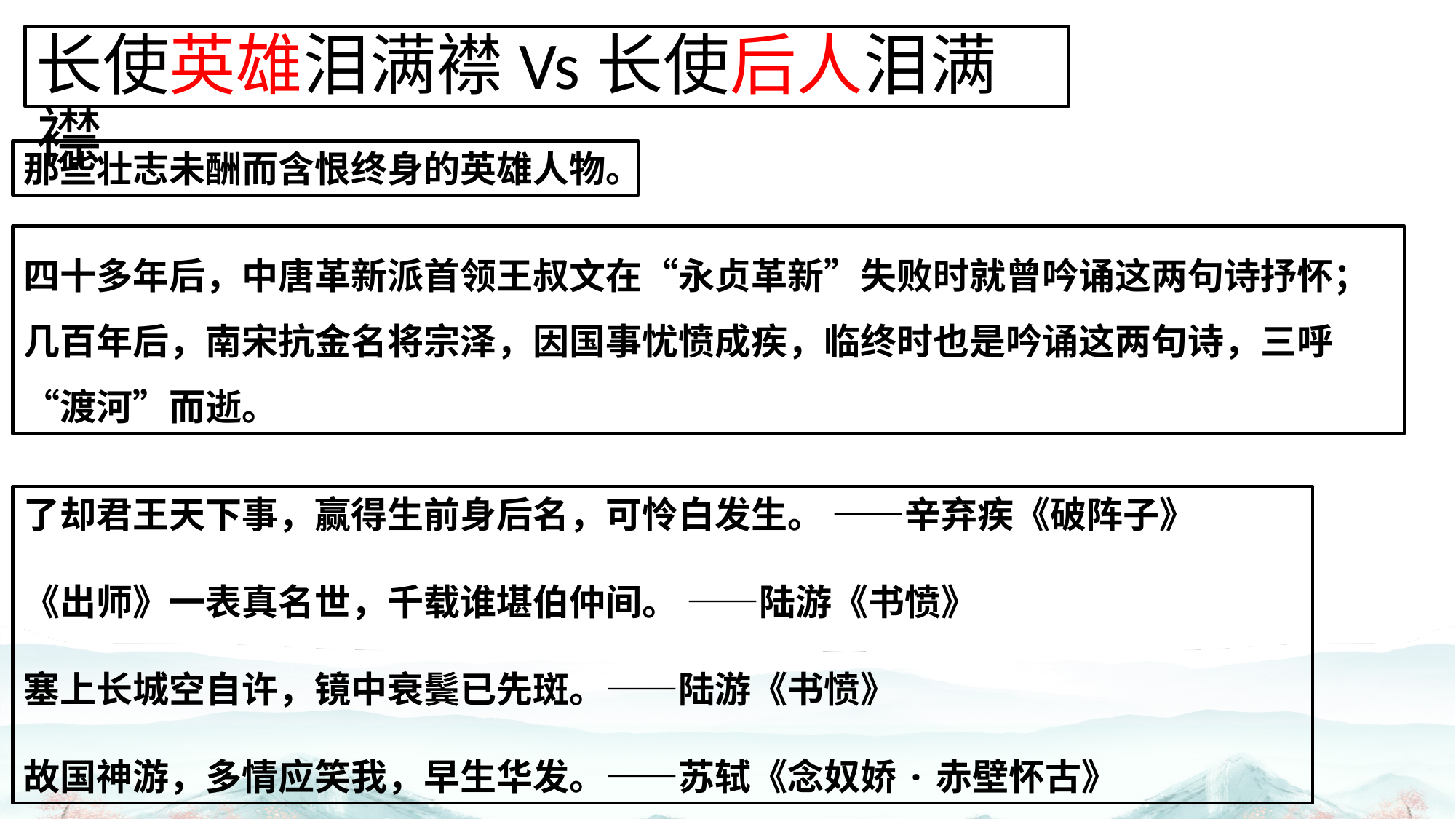

# 长使英雄泪满襟Vs长使后人泪满襟
那些壮志未酬而含恨终身的英雄人物。
四十多年后，中唐革新派首领王叔文在“永贞革新”失败时就曾吟诵这两句诗抒怀；
几百年后，南宋抗金名将宗泽，因国事忧愤成疾，临终时也是吟诵这两句诗，三呼“渡河”而逝。
了却君王天下事，赢得生前身后名，可怜白发生。 ――辛弃疾《破阵子》

《出师》一表真名世，千载谁堪伯仲间。 ――陆游《书愤》

塞上长城空自许，镜中衰鬓已先斑。――陆游《书愤》

故国神游，多情应笑我，早生华发。――苏轼《念奴娇·赤壁怀古》